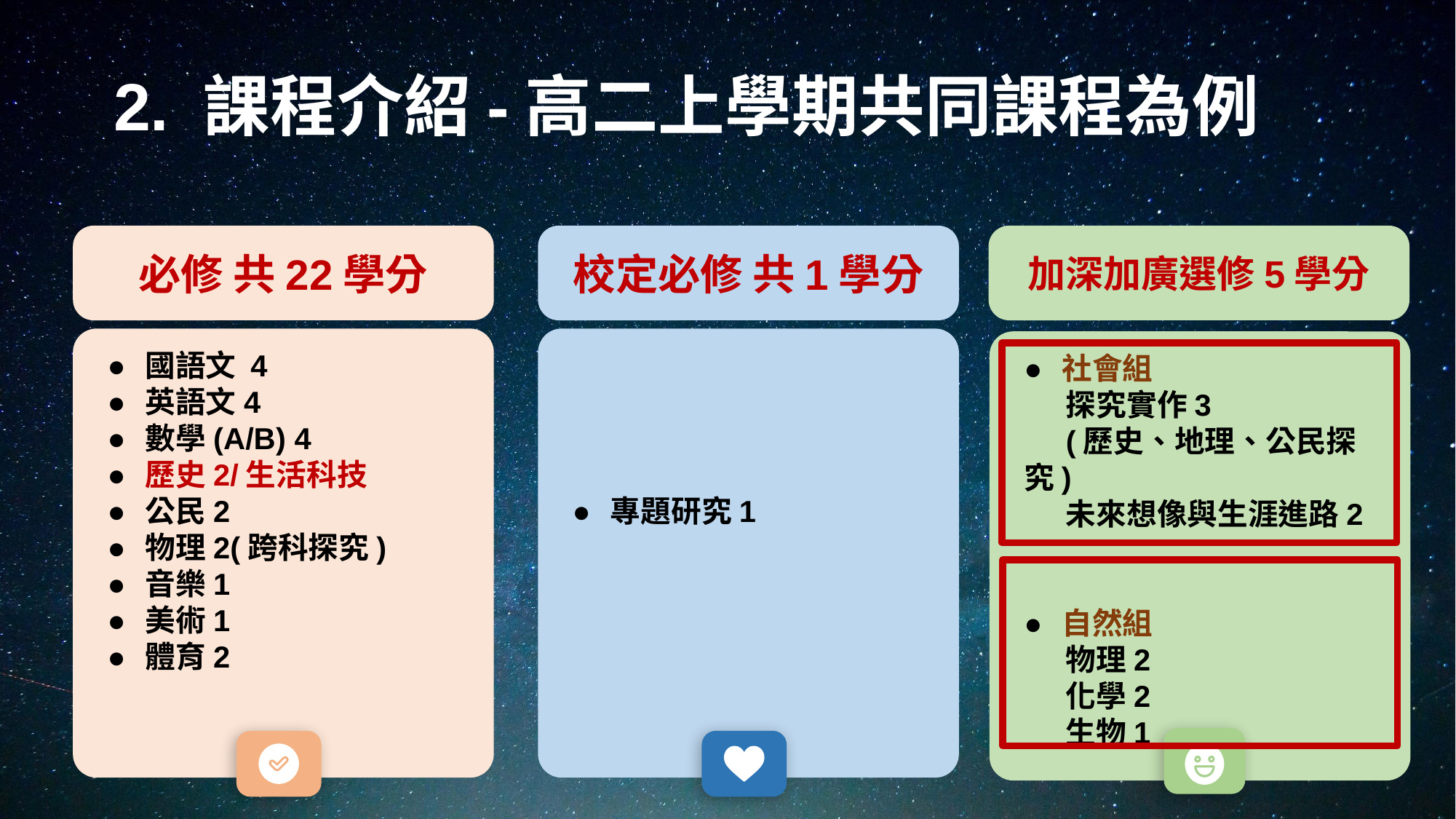

# 2. 課程介紹-高二上學期共同課程為例
必修 共22學分
校定必修 共1學分
加深加廣選修5學分
國語文 4
英語文4
數學(A/B) 4
歷史2/生活科技
公民2
物理2(跨科探究)
音樂1
美術1
體育2

專題研究1
社會組
     探究實作3
     (歷史、地理、公民探究)
     未來想像與生涯進路2

自然組
     物理2
     化學2
     生物1